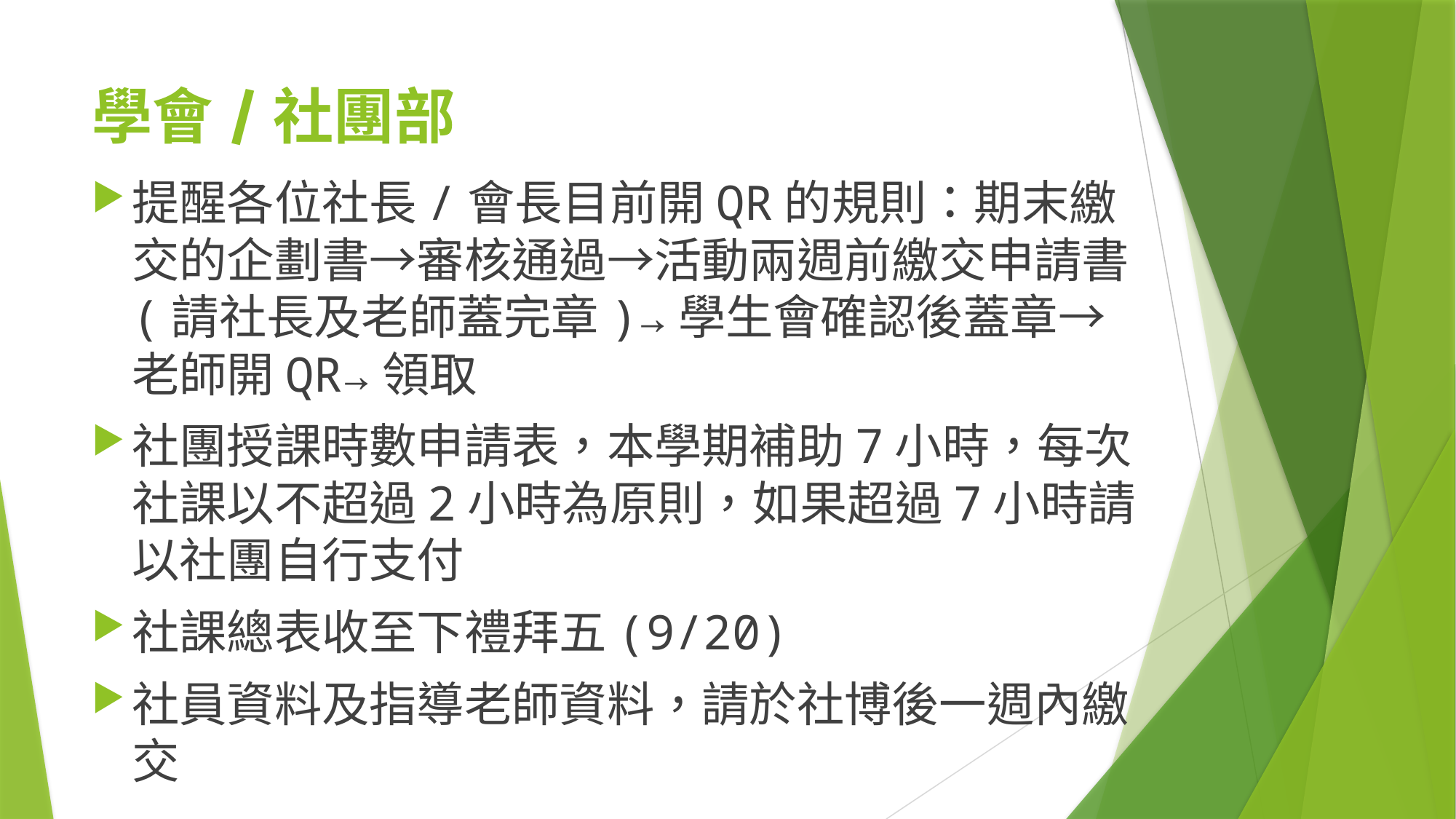

# 學會/社團部
提醒各位社長/會長目前開QR的規則：期末繳交的企劃書→審核通過→活動兩週前繳交申請書(請社長及老師蓋完章)→學生會確認後蓋章→老師開QR→領取
社團授課時數申請表，本學期補助7小時，每次社課以不超過2小時為原則，如果超過7小時請以社團自行支付
社課總表收至下禮拜五(9/20)
社員資料及指導老師資料，請於社博後一週內繳交